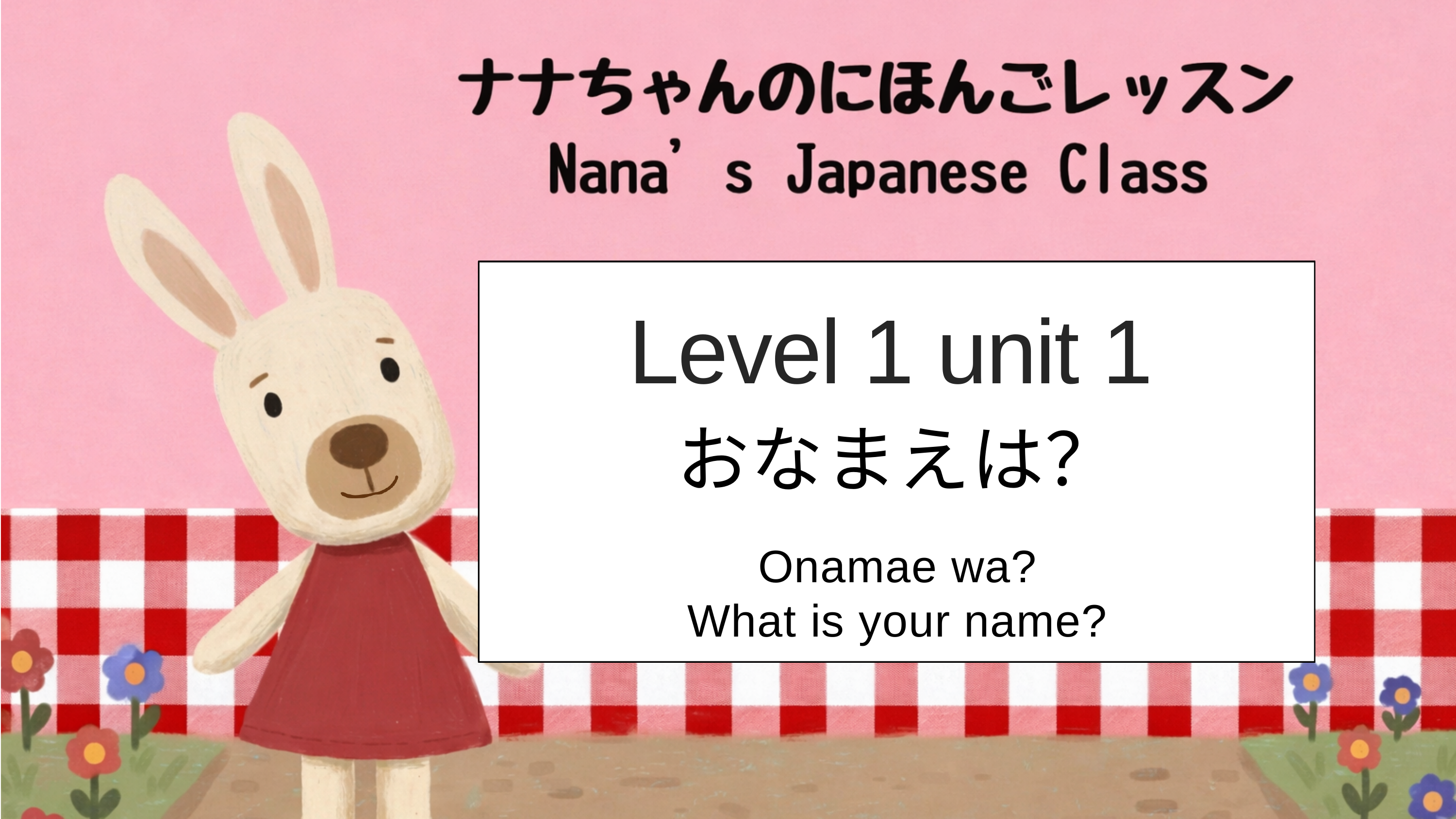

Level 1 unit 1
おなまえは？

Onamae wa?
What is your name?